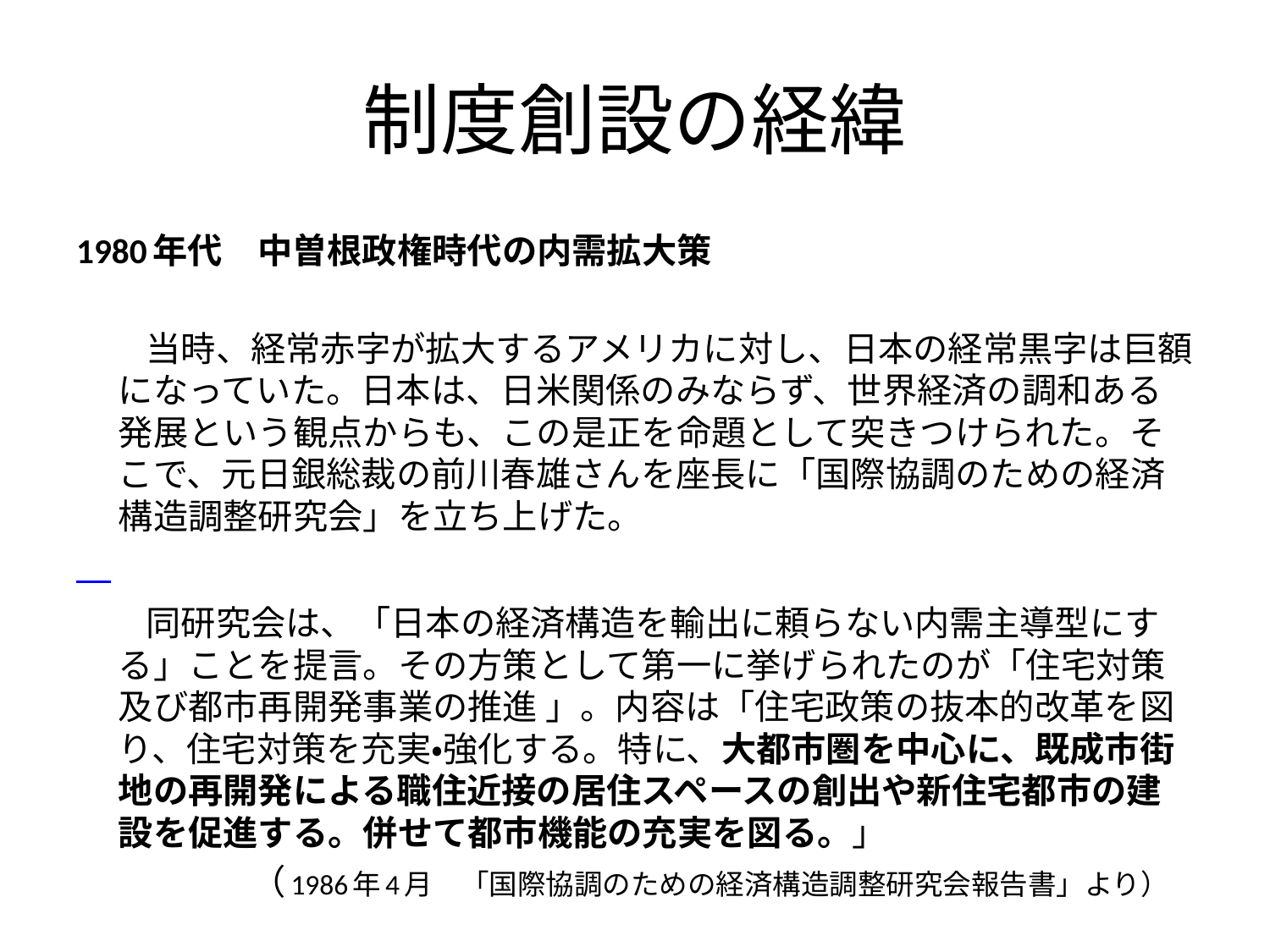

# 制度創設の経緯
1980年代　中曽根政権時代の内需拡大策

　　当時、経常赤字が拡大するアメリカに対し、日本の経常黒字は巨額になっていた。日本は、日米関係のみならず、世界経済の調和ある発展という観点からも、この是正を命題として突きつけられた。そこで、元日銀総裁の前川春雄さんを座長に「国際協調のための経済構造調整研究会」を立ち上げた。

　　同研究会は、「日本の経済構造を輸出に頼らない内需主導型にする」ことを提言。その方策として第一に挙げられたのが「住宅対策及び都市再開発事業の推進 」。内容は「住宅政策の抜本的改革を図り、住宅対策を充実・強化する。特に、大都市圏を中心に、既成市街地の再開発による職住近接の居住スペースの創出や新住宅都市の建設を促進する。併せて都市機能の充実を図る。」
　　　　　（1986年4月　「国際協調のための経済構造調整研究会報告書」より）